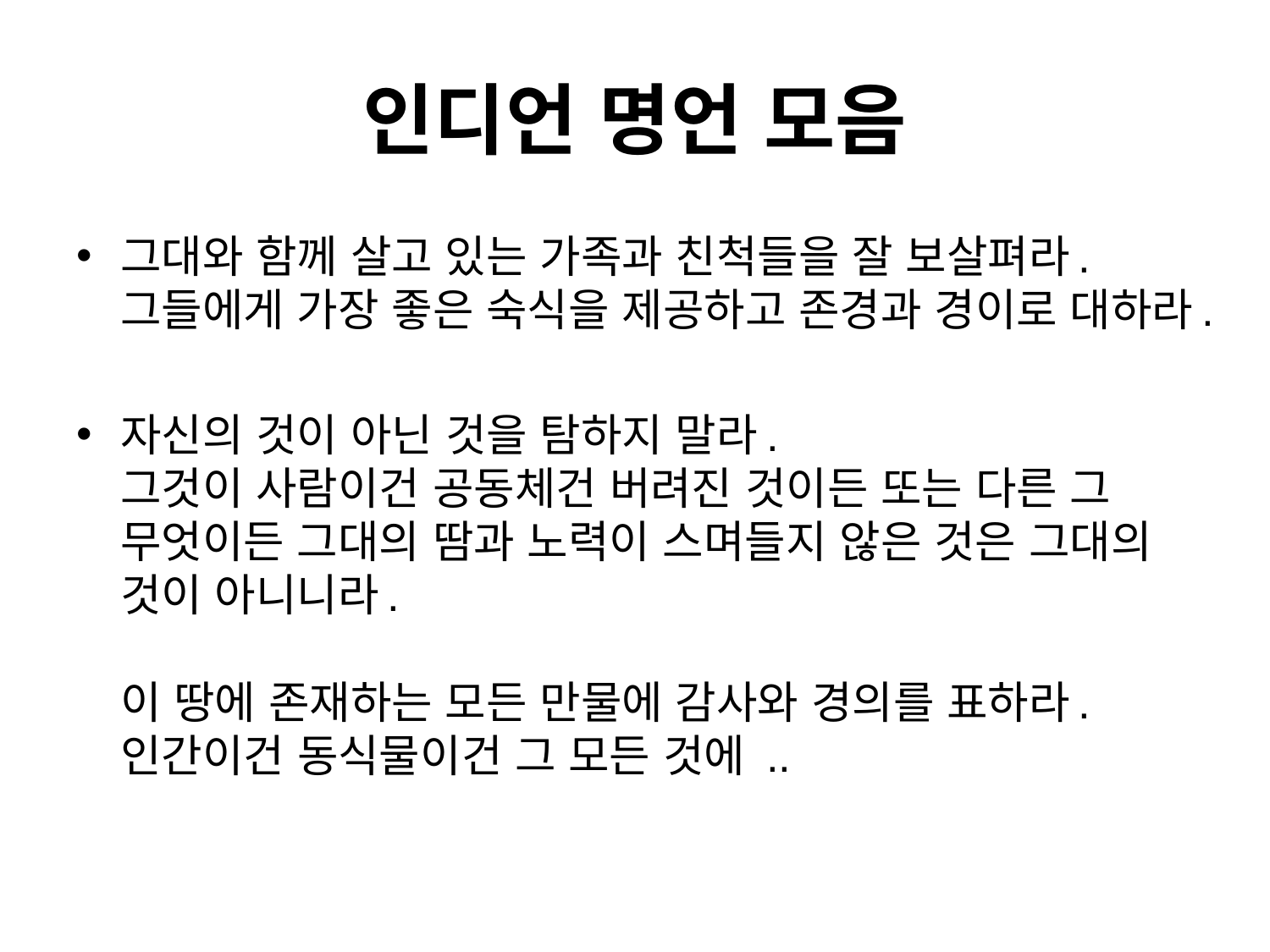

# 인디언 명언 모음
그대와 함께 살고 있는 가족과 친척들을 잘 보살펴라. 그들에게 가장 좋은 숙식을 제공하고 존경과 경이로 대하라.

자신의 것이 아닌 것을 탐하지 말라.
그것이 사람이건 공동체건 버려진 것이든 또는 다른 그 무엇이든 그대의 땀과 노력이 스며들지 않은 것은 그대의 것이 아니니라.
이 땅에 존재하는 모든 만물에 감사와 경의를 표하라. 인간이건 동식물이건 그 모든 것에 ..